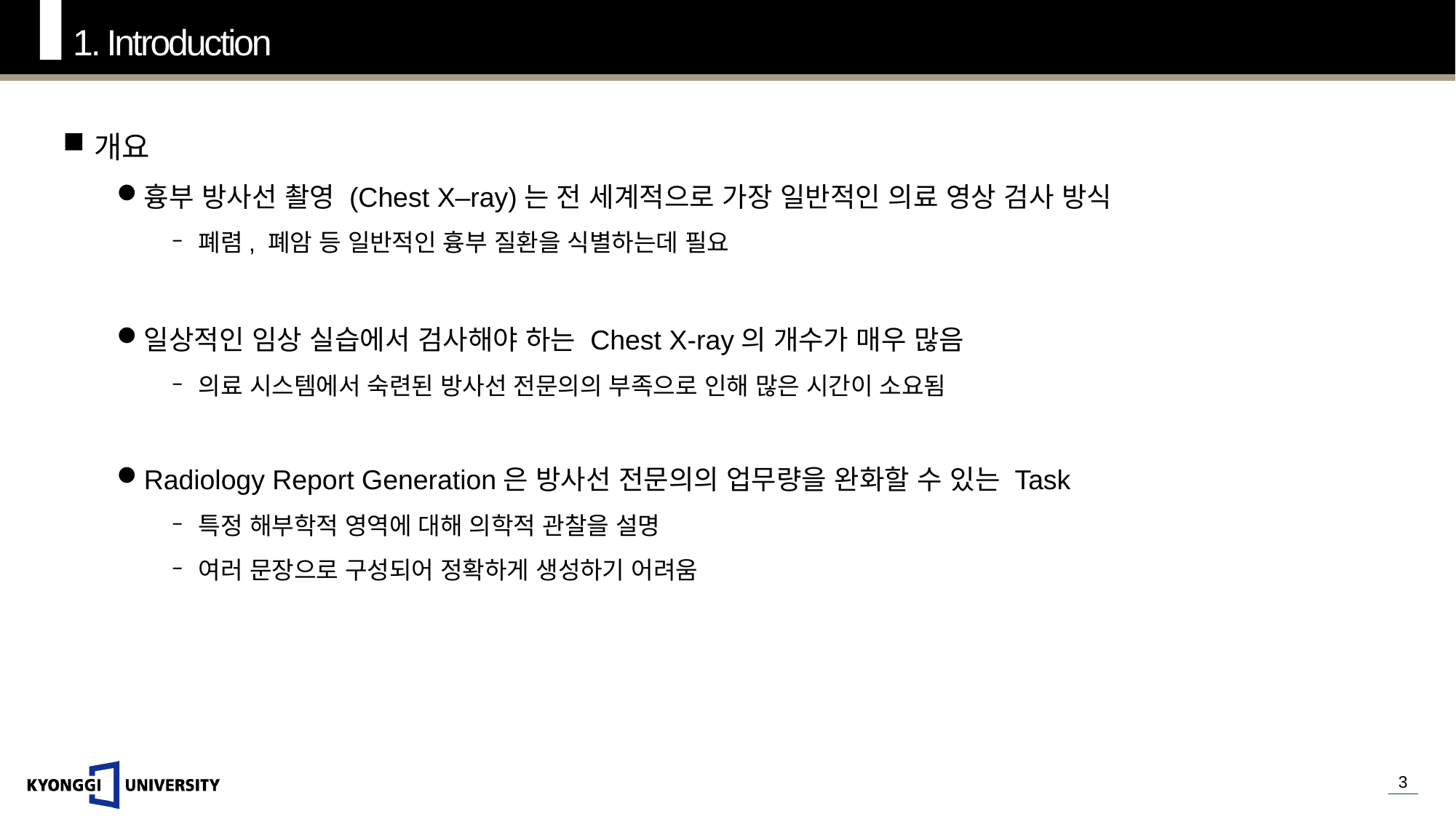

1. Introduction
개요
흉부 방사선 촬영 (Chest X–ray)는 전 세계적으로 가장 일반적인 의료 영상 검사 방식
폐렴, 폐암 등 일반적인 흉부 질환을 식별하는데 필요

일상적인 임상 실습에서 검사해야 하는 Chest X-ray의 개수가 매우 많음
의료 시스템에서 숙련된 방사선 전문의의 부족으로 인해 많은 시간이 소요됨

Radiology Report Generation은 방사선 전문의의 업무량을 완화할 수 있는 Task
특정 해부학적 영역에 대해 의학적 관찰을 설명
여러 문장으로 구성되어 정확하게 생성하기 어려움